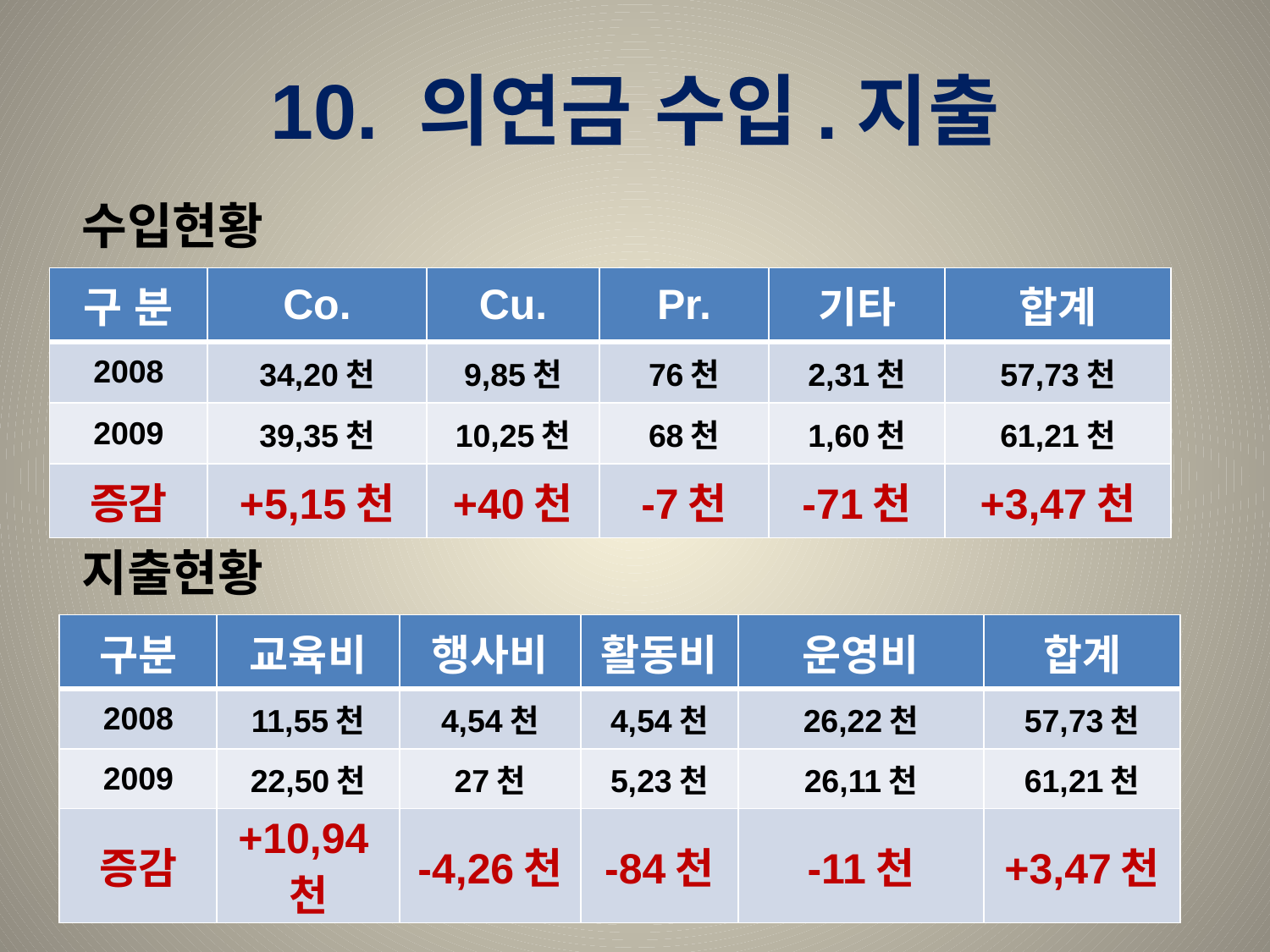

# 10. 의연금 수입.지출
수입현황
| 구 분 | Co. | Cu. | Pr. | 기타 | 합계 |
| --- | --- | --- | --- | --- | --- |
| 2008 | 34,20천 | 9,85천 | 76천 | 2,31천 | 57,73천 |
| 2009 | 39,35천 | 10,25천 | 68천 | 1,60천 | 61,21천 |
| 증감 | +5,15천 | +40천 | -7천 | -71천 | +3,47천 |
지출현황
| 구분 | 교육비 | 행사비 | 활동비 | 운영비 | 합계 |
| --- | --- | --- | --- | --- | --- |
| 2008 | 11,55천 | 4,54천 | 4,54천 | 26,22천 | 57,73천 |
| 2009 | 22,50천 | 27천 | 5,23천 | 26,11천 | 61,21천 |
| 증감 | +10,94천 | -4,26천 | -84천 | -11천 | +3,47천 |